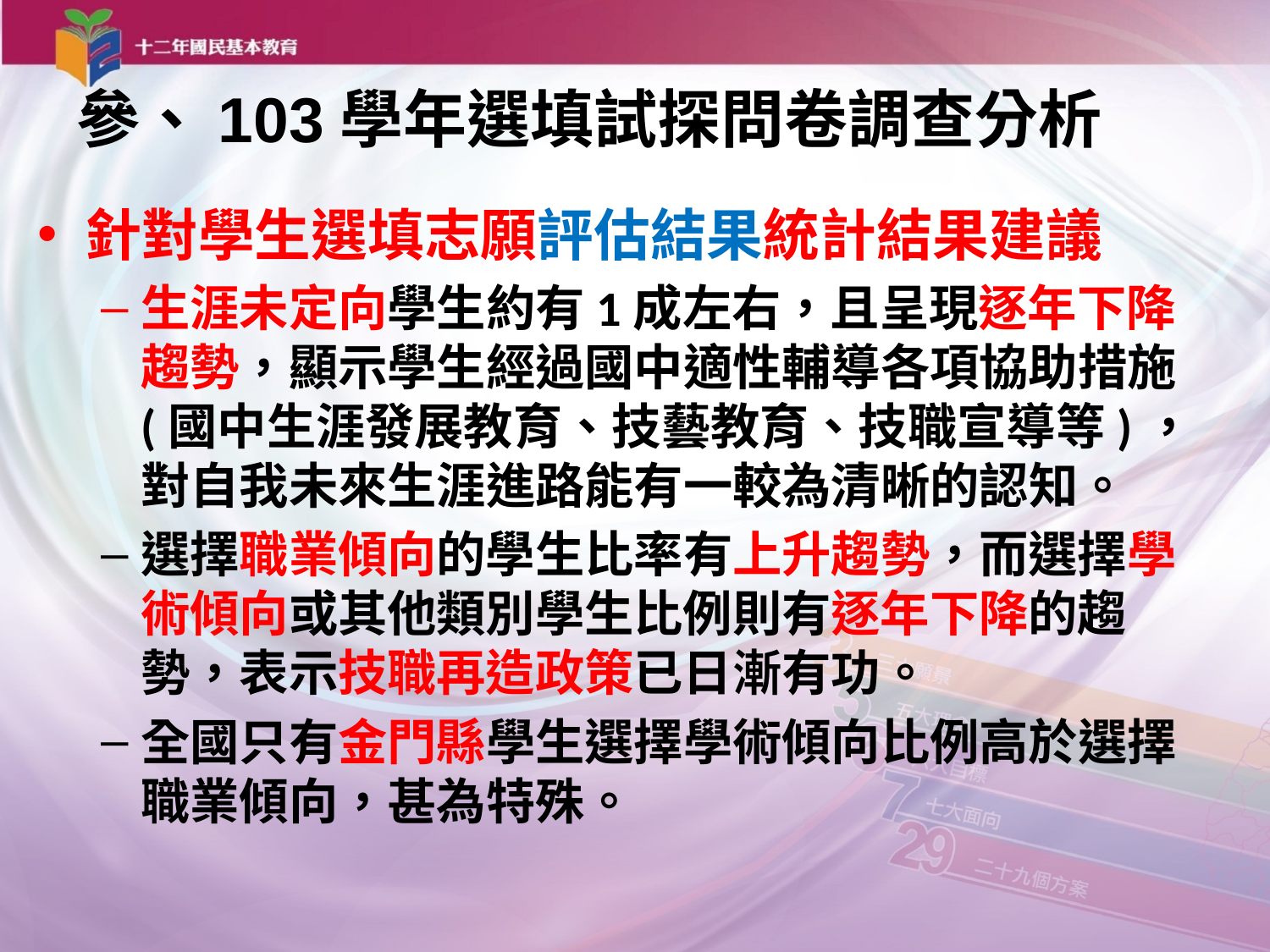

# 參、103學年選填試探問卷調查分析
針對學生選填志願評估結果統計結果建議
生涯未定向學生約有1成左右，且呈現逐年下降趨勢，顯示學生經過國中適性輔導各項協助措施(國中生涯發展教育、技藝教育、技職宣導等)，對自我未來生涯進路能有一較為清晰的認知。
選擇職業傾向的學生比率有上升趨勢，而選擇學術傾向或其他類別學生比例則有逐年下降的趨勢，表示技職再造政策已日漸有功。
全國只有金門縣學生選擇學術傾向比例高於選擇職業傾向，甚為特殊。